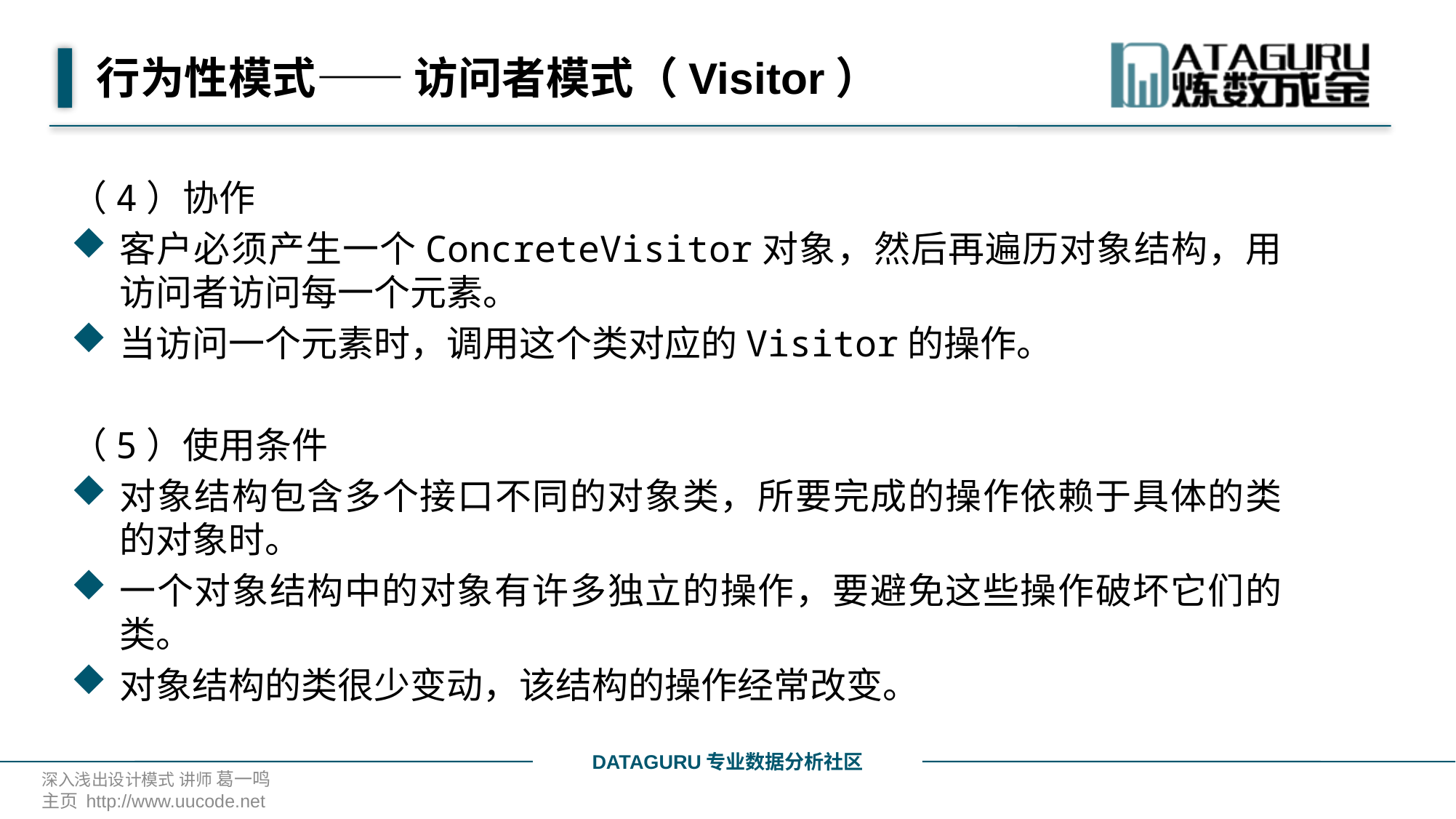

# 行为性模式—— 访问者模式（Visitor）
（4）协作
客户必须产生一个ConcreteVisitor对象，然后再遍历对象结构，用访问者访问每一个元素。
当访问一个元素时，调用这个类对应的Visitor的操作。

（5）使用条件
对象结构包含多个接口不同的对象类，所要完成的操作依赖于具体的类的对象时。
一个对象结构中的对象有许多独立的操作，要避免这些操作破坏它们的类。
对象结构的类很少变动，该结构的操作经常改变。